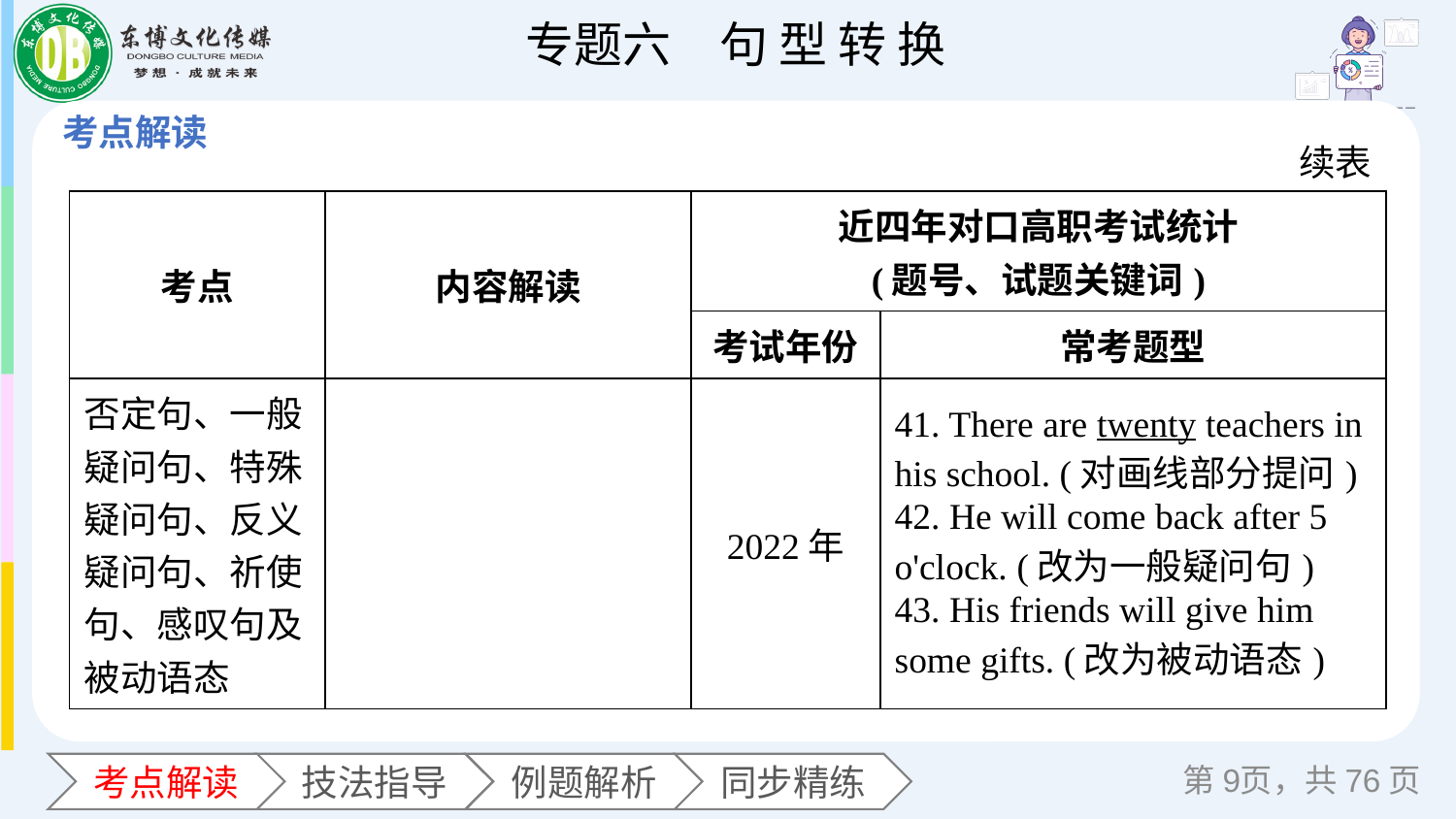

续表
| 考点 | 内容解读 | 近四年对口高职考试统计 (题号、试题关键词) |  |
| --- | --- | --- | --- |
|  |  | 考试年份 | 常考题型 |
| 否定句、一般疑问句、特殊疑问句、反义疑问句、祈使句、感叹句及被动语态 |  | 2022年 | 41. There are twenty teachers in his school. (对画线部分提问) 42. He will come back after 5 o'clock. (改为一般疑问句) 43. His friends will give him some gifts. (改为被动语态) |
第9页，共76页